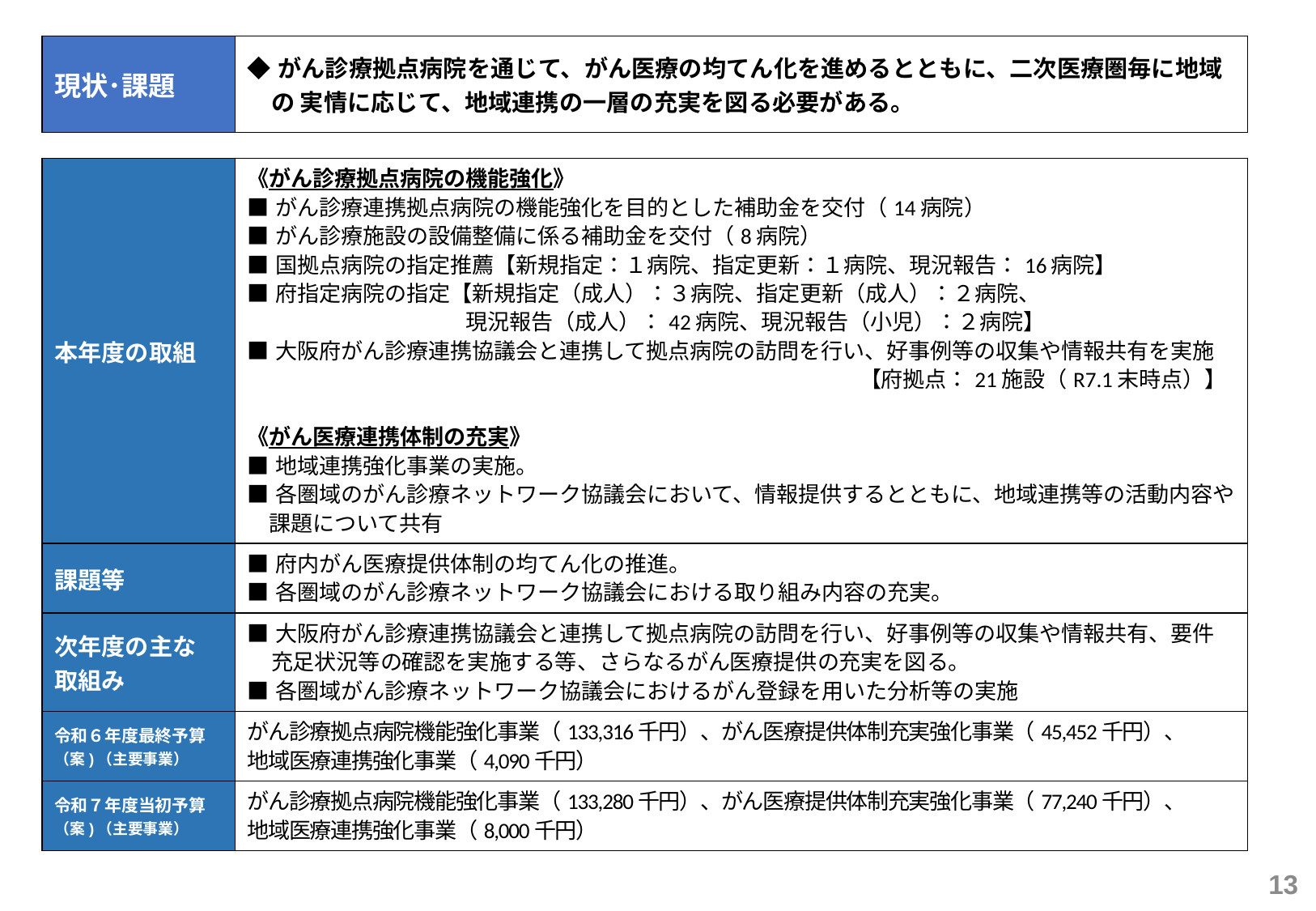

| 現状･課題 | ◆がん診療拠点病院を通じて、がん医療の均てん化を進めるとともに、二次医療圏毎に地域の 実情に応じて、地域連携の一層の充実を図る必要がある。 |
| --- | --- |
| 本年度の取組 | 《がん診療拠点病院の機能強化》 ■がん診療連携拠点病院の機能強化を目的とした補助金を交付（14病院） ■がん診療施設の設備整備に係る補助金を交付（8病院） ■国拠点病院の指定推薦【新規指定：１病院、指定更新：１病院、現況報告：16病院】 ■府指定病院の指定【新規指定（成人）：３病院、指定更新（成人）：２病院、 　　　　　　　　　　現況報告（成人）：42病院、現況報告（小児）：２病院】 ■大阪府がん診療連携協議会と連携して拠点病院の訪問を行い、好事例等の収集や情報共有を実施 　　　　　　　　　　　　　　　　　　　　　　　　　　　　【府拠点：21施設（R7.1末時点）】 《がん医療連携体制の充実》 ■地域連携強化事業の実施。 ■各圏域のがん診療ネットワーク協議会において、情報提供するとともに、地域連携等の活動内容や 　課題について共有 |
| --- | --- |
| 課題等 | ■府内がん医療提供体制の均てん化の推進。 ■各圏域のがん診療ネットワーク協議会における取り組み内容の充実。 |
| 次年度の主な 取組み | ■大阪府がん診療連携協議会と連携して拠点病院の訪問を行い、好事例等の収集や情報共有、要件充足状況等の確認を実施する等、さらなるがん医療提供の充実を図る。 ■各圏域がん診療ネットワーク協議会におけるがん登録を用いた分析等の実施 |
| 令和６年度最終予算（案)（主要事業） | がん診療拠点病院機能強化事業（133,316千円）、がん医療提供体制充実強化事業（45,452千円）、 地域医療連携強化事業（4,090千円） |
| 令和７年度当初予算（案)（主要事業） | がん診療拠点病院機能強化事業（133,280千円）、がん医療提供体制充実強化事業（77,240千円）、 地域医療連携強化事業（8,000千円） |
13